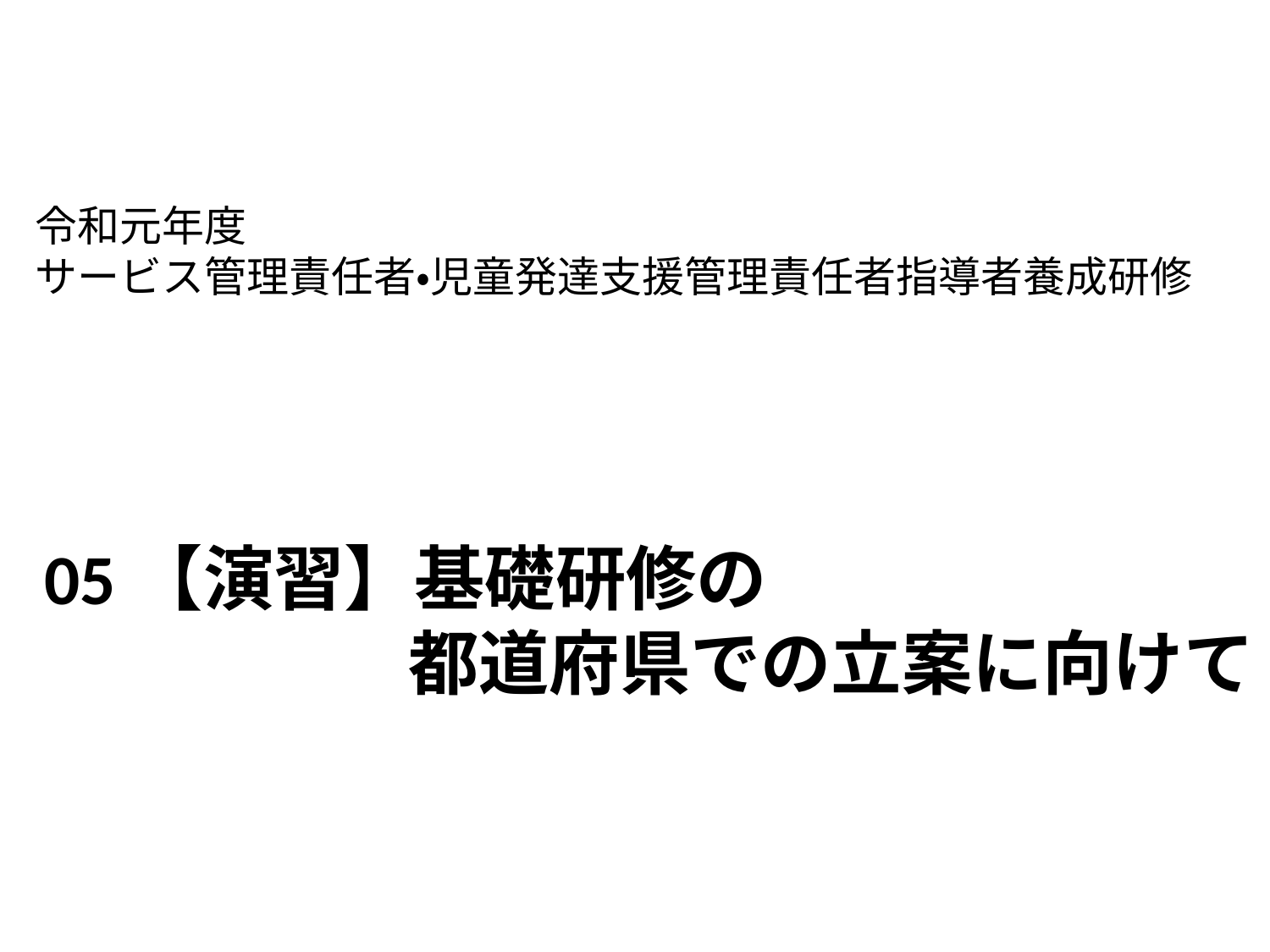

令和元年度
サービス管理責任者・児童発達支援管理責任者指導者養成研修
  05【演習】基礎研修の
                   　都道府県での立案に向けて